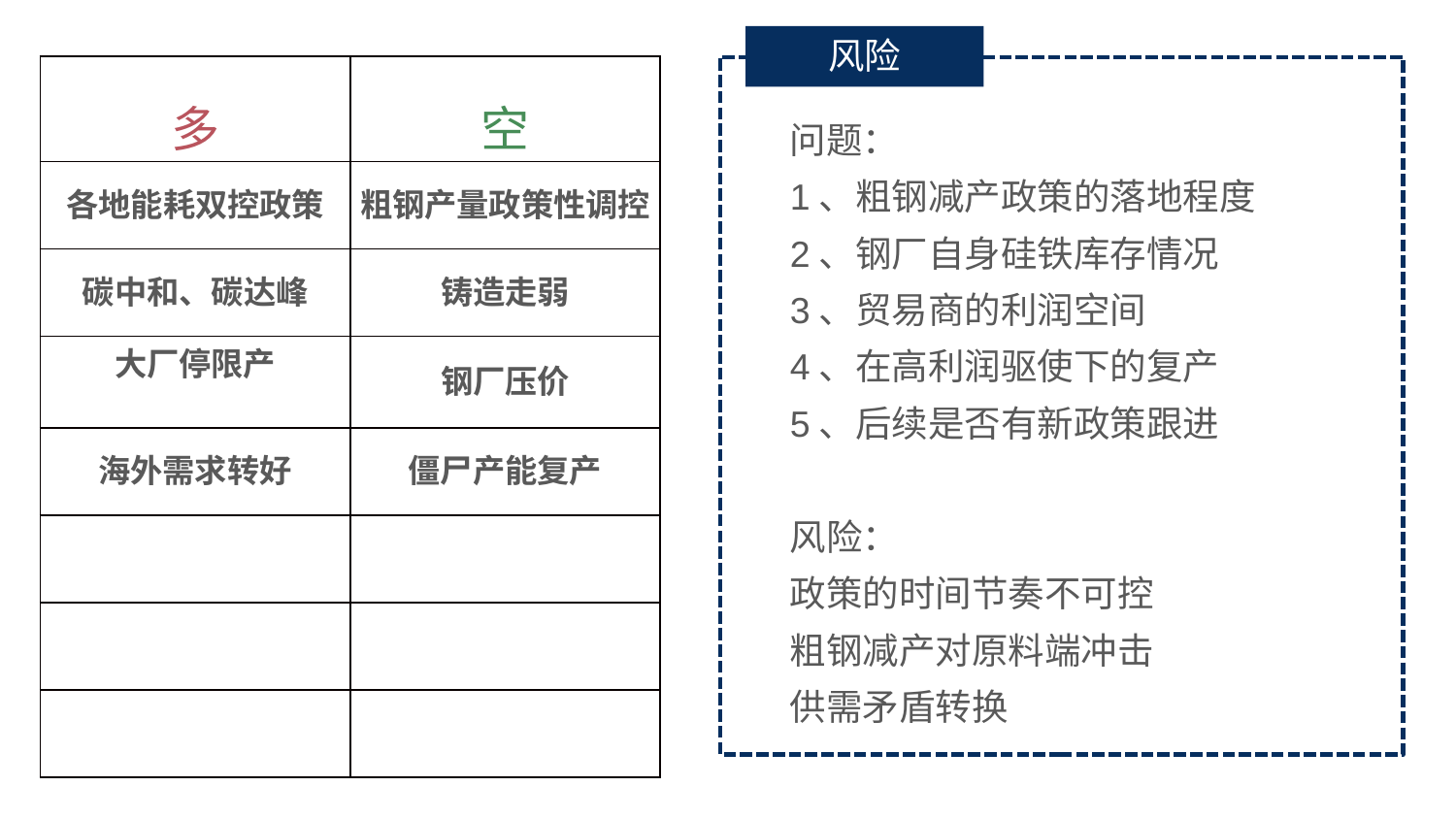

风险
| 多 | 空 |
| --- | --- |
| 各地能耗双控政策 | 粗钢产量政策性调控 |
| 碳中和、碳达峰 | 铸造走弱 |
| 大厂停限产 | 钢厂压价 |
| 海外需求转好 | 僵尸产能复产 |
|  |  |
|  |  |
|  |  |

问题：
1、粗钢减产政策的落地程度
2、钢厂自身硅铁库存情况
3、贸易商的利润空间
4、在高利润驱使下的复产
5、后续是否有新政策跟进

风险：
政策的时间节奏不可控
粗钢减产对原料端冲击
供需矛盾转换